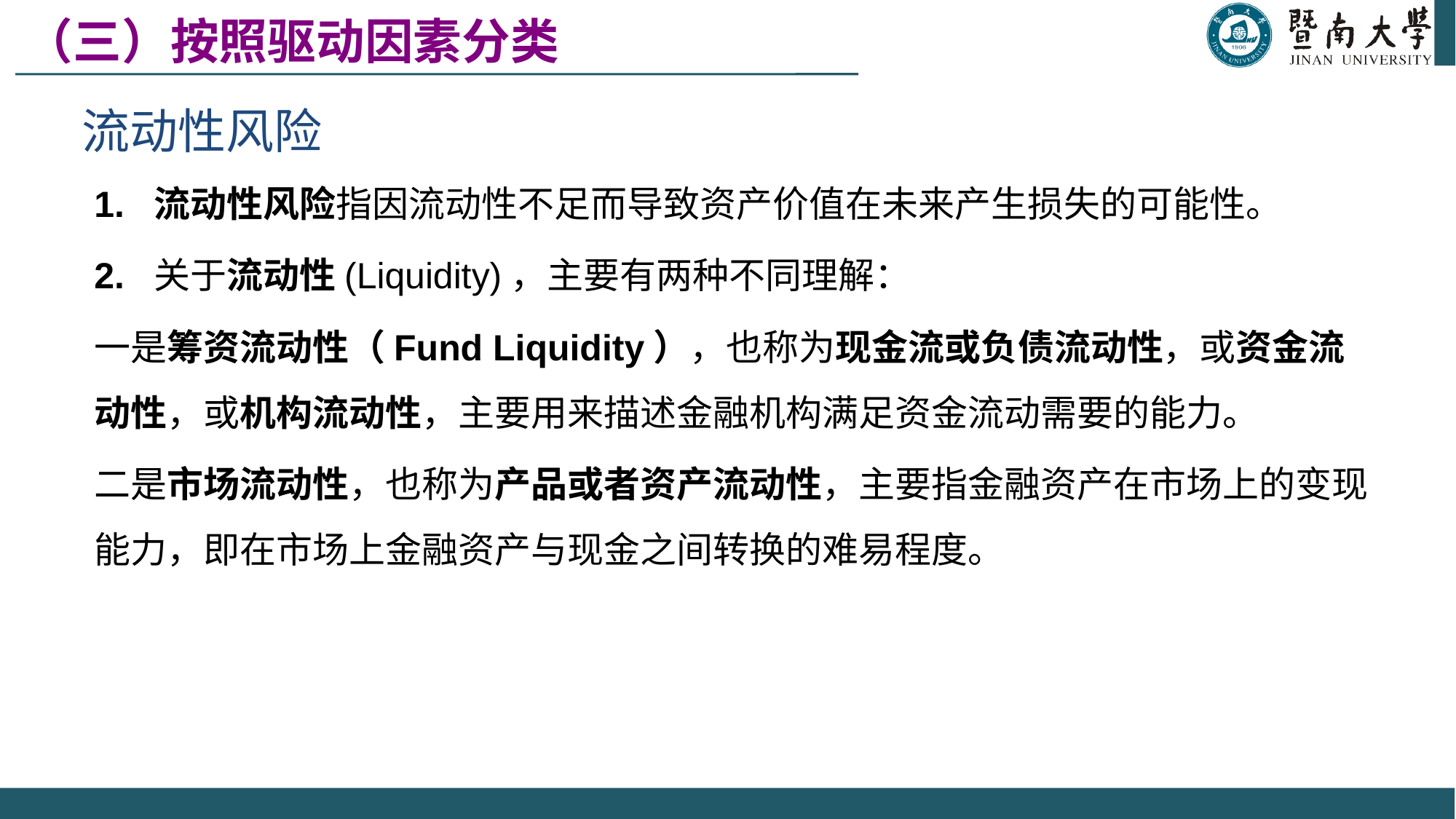

（三）按照驱动因素分类
 流动性风险
1.  流动性风险指因流动性不足而导致资产价值在未来产生损失的可能性。
2.  关于流动性(Liquidity)，主要有两种不同理解：
一是筹资流动性（Fund Liquidity），也称为现金流或负债流动性，或资金流动性，或机构流动性，主要用来描述金融机构满足资金流动需要的能力。
二是市场流动性，也称为产品或者资产流动性，主要指金融资产在市场上的变现能力，即在市场上金融资产与现金之间转换的难易程度。